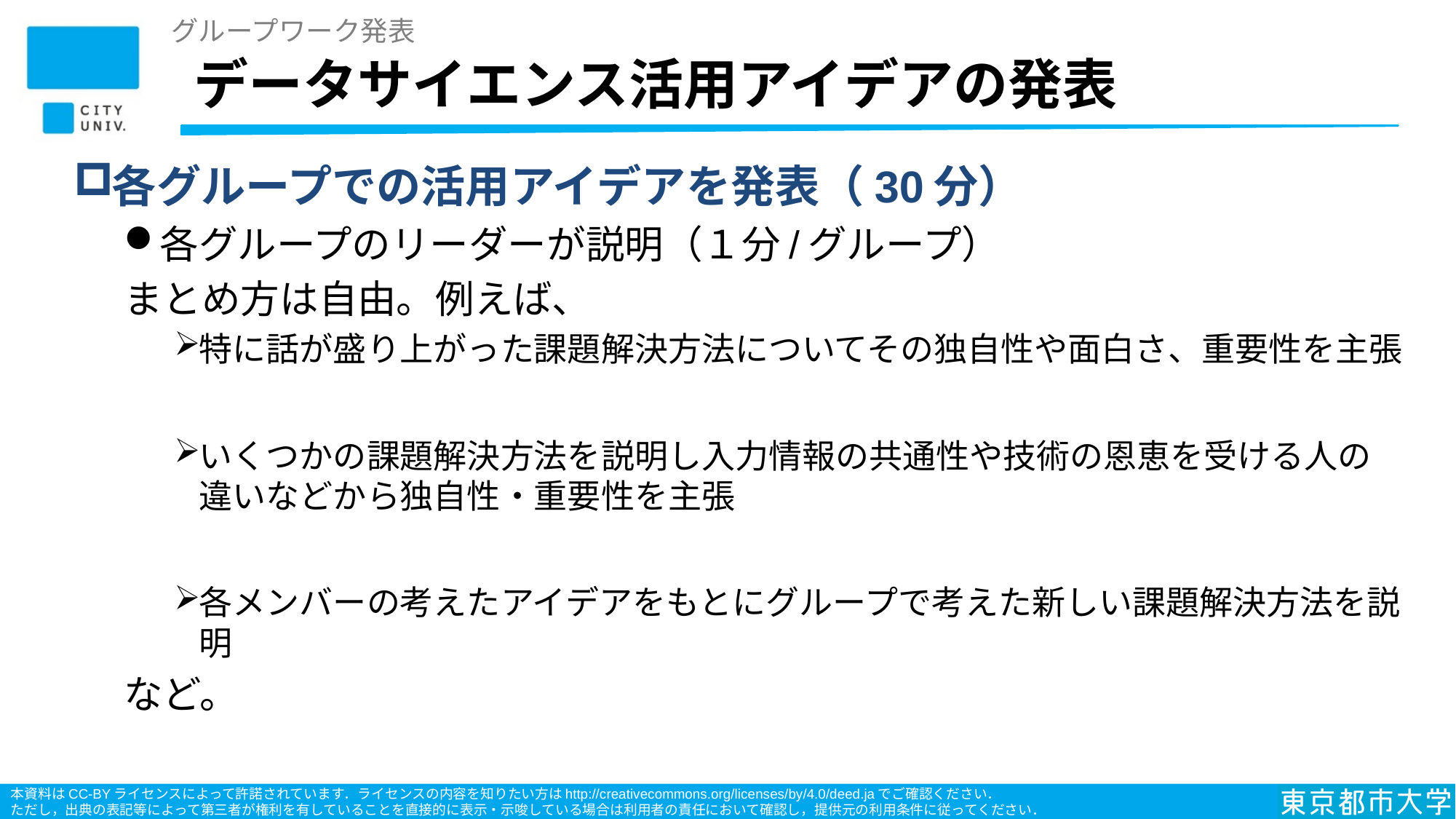

グループワーク発表
# データサイエンス活用アイデアの発表
各グループでの活用アイデアを発表（30分）
各グループのリーダーが説明（１分/グループ）
まとめ方は自由。例えば、
特に話が盛り上がった課題解決方法についてその独自性や面白さ、重要性を主張

いくつかの課題解決方法を説明し入力情報の共通性や技術の恩恵を受ける人の違いなどから独自性・重要性を主張

各メンバーの考えたアイデアをもとにグループで考えた新しい課題解決方法を説明
など。